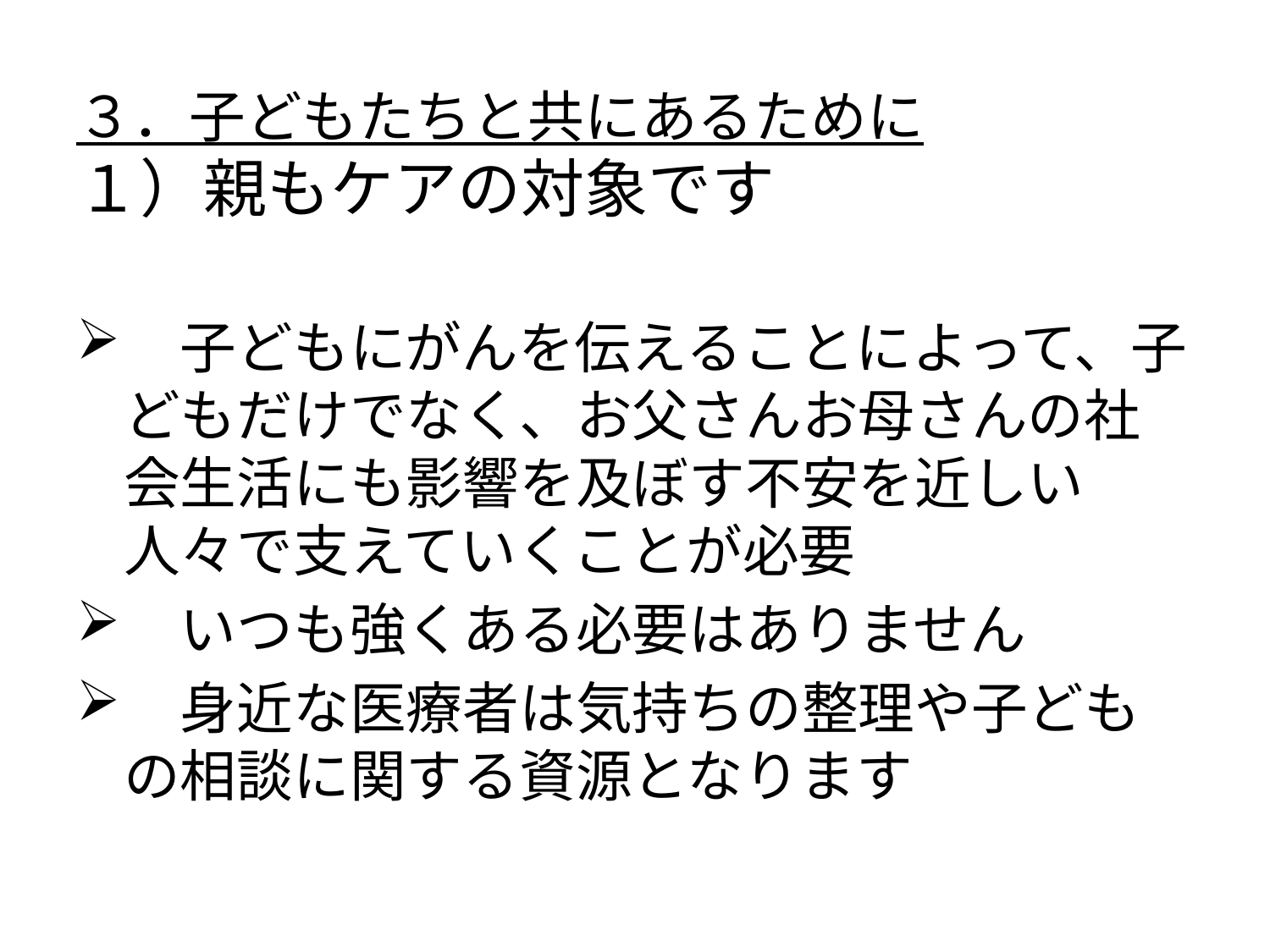

# ３．子どもたちと共にあるために １）親もケアの対象です
　子どもにがんを伝えることによって、子どもだけでなく、お父さんお母さんの社会生活にも影響を及ぼす不安を近しい人々で支えていくことが必要
　いつも強くある必要はありません
　身近な医療者は気持ちの整理や子どもの相談に関する資源となります